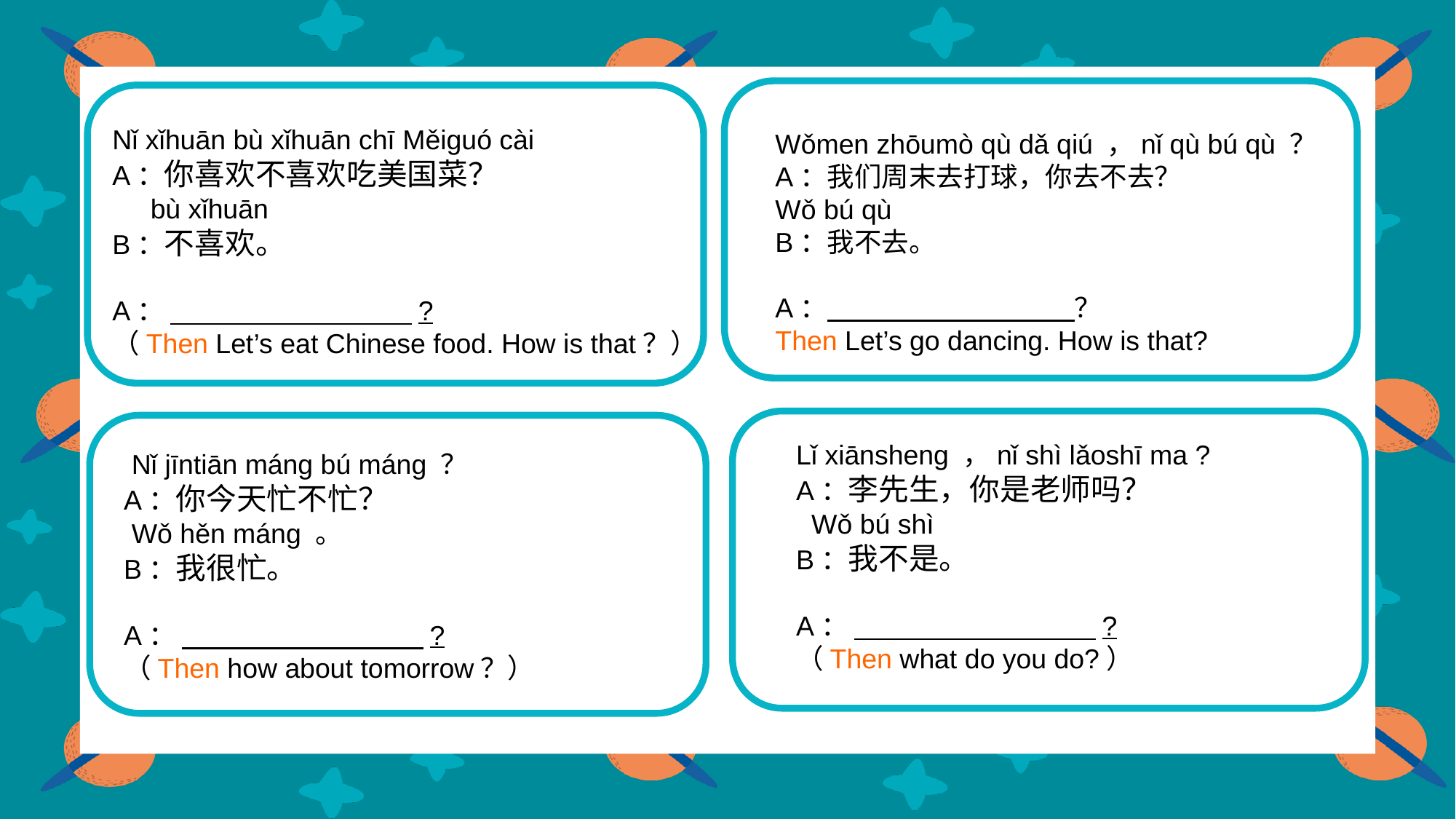

Nǐ xǐhuān bù xǐhuān chī Měiguó cài
A：你喜欢不喜欢吃美国菜？
     bù xǐhuān
B：不喜欢。

A：                                        ?
（Then Let’s eat Chinese food. How is that？）
Wǒmen zhōumò qù dǎ qiú ，nǐ qù bú qù ？
A：我们周末去打球，你去不去？
Wǒ bú qù
B：我不去。

A：                                        ？
Then Let’s go dancing. How is that?

Lǐ xiānsheng ，nǐ shì lǎoshī ma ?
A：李先生，你是老师吗？
  Wǒ bú shì
B：我不是。

A：                                        ?
（Then what do you do?）
 Nǐ jīntiān máng bú máng ？
A：你今天忙不忙？
 Wǒ hěn máng 。
B：我很忙。

A：                                        ?
（Then how about tomorrow？）